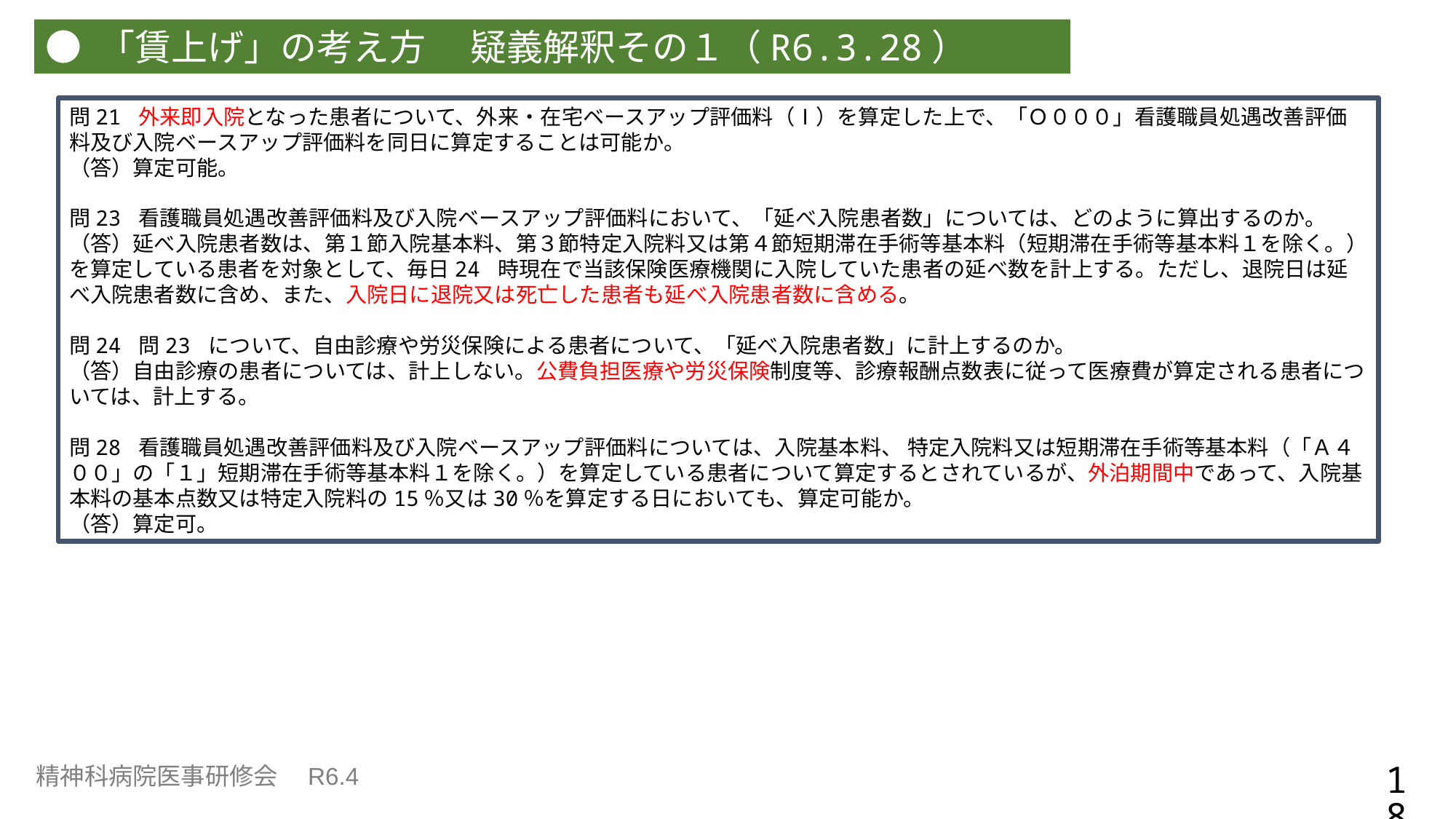

● 「賃上げ」の考え方　 疑義解釈その１（R6.3.28）
問21 外来即入院となった患者について、外来・在宅ベースアップ評価料（Ⅰ）を算定した上で、「Ｏ０００」看護職員処遇改善評価料及び入院ベースアップ評価料を同日に算定することは可能か。
（答）算定可能。

問23 看護職員処遇改善評価料及び入院ベースアップ評価料において、「延べ入院患者数」については、どのように算出するのか。
（答）延べ入院患者数は、第１節入院基本料、第３節特定入院料又は第４節短期滞在手術等基本料（短期滞在手術等基本料１を除く。）を算定している患者を対象として、毎日24 時現在で当該保険医療機関に入院していた患者の延べ数を計上する。ただし、退院日は延べ入院患者数に含め、また、入院日に退院又は死亡した患者も延べ入院患者数に含める。

問24 問23 について、自由診療や労災保険による患者について、「延べ入院患者数」に計上するのか。
（答）自由診療の患者については、計上しない。公費負担医療や労災保険制度等、診療報酬点数表に従って医療費が算定される患者については、計上する。

問28 看護職員処遇改善評価料及び入院ベースアップ評価料については、入院基本料、 特定入院料又は短期滞在手術等基本料（「Ａ４００」の「１」短期滞在手術等基本料１を除く。）を算定している患者について算定するとされているが、外泊期間中であって、入院基本料の基本点数又は特定入院料の15％又は30％を算定する日においても、算定可能か。
（答）算定可。
18